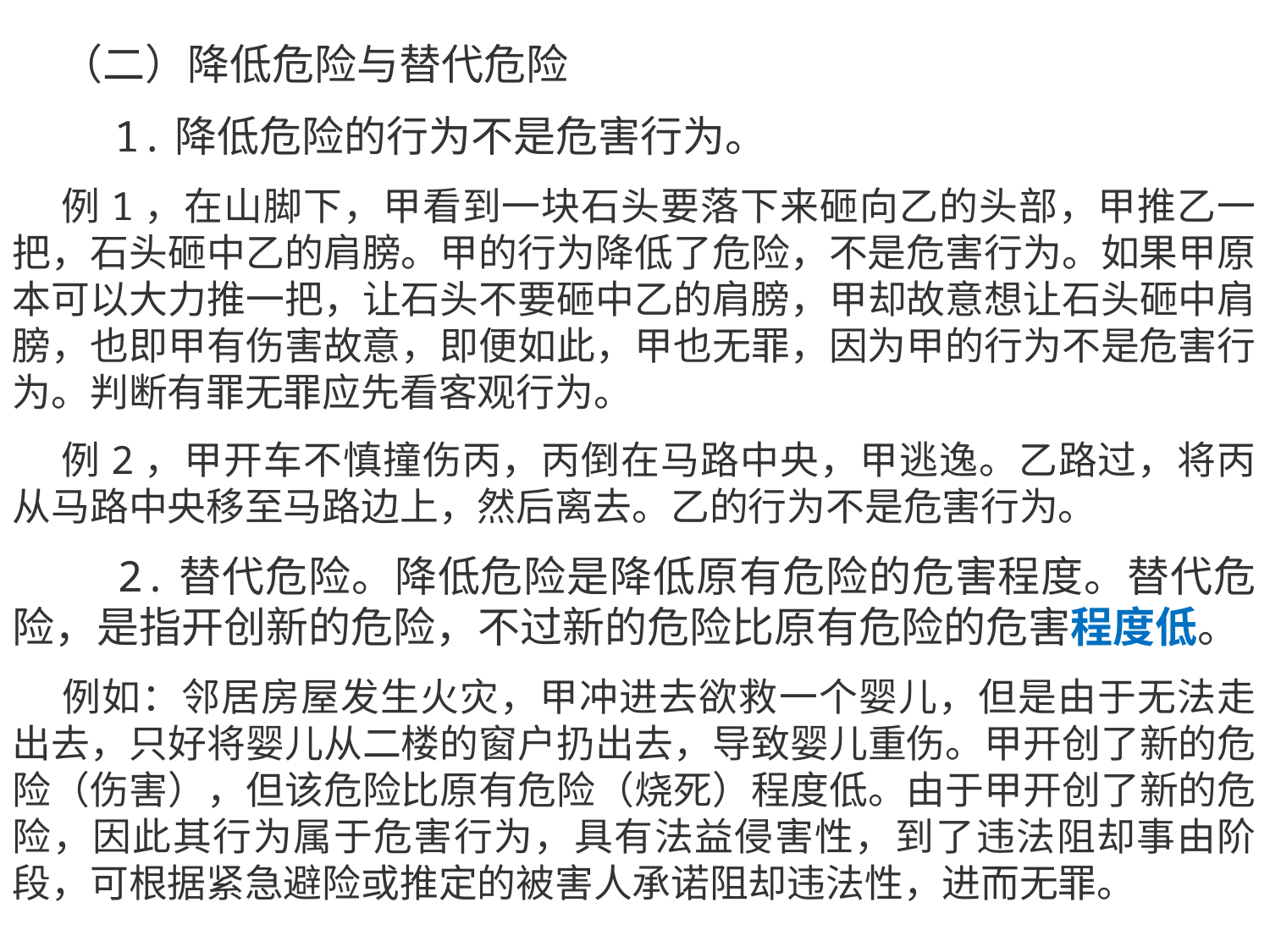

（二）降低危险与替代危险

    1.降低危险的行为不是危害行为。

    例1，在山脚下，甲看到一块石头要落下来砸向乙的头部，甲推乙一把，石头砸中乙的肩膀。甲的行为降低了危险，不是危害行为。如果甲原本可以大力推一把，让石头不要砸中乙的肩膀，甲却故意想让石头砸中肩膀，也即甲有伤害故意，即便如此，甲也无罪，因为甲的行为不是危害行为。判断有罪无罪应先看客观行为。

    例2，甲开车不慎撞伤丙，丙倒在马路中央，甲逃逸。乙路过，将丙从马路中央移至马路边上，然后离去。乙的行为不是危害行为。

    2.替代危险。降低危险是降低原有危险的危害程度。替代危险，是指开创新的危险，不过新的危险比原有危险的危害程度低。

    例如：邻居房屋发生火灾，甲冲进去欲救一个婴儿，但是由于无法走出去，只好将婴儿从二楼的窗户扔出去，导致婴儿重伤。甲开创了新的危险（伤害），但该危险比原有危险（烧死）程度低。由于甲开创了新的危险，因此其行为属于危害行为，具有法益侵害性，到了违法阻却事由阶段，可根据紧急避险或推定的被害人承诺阻却违法性，进而无罪。